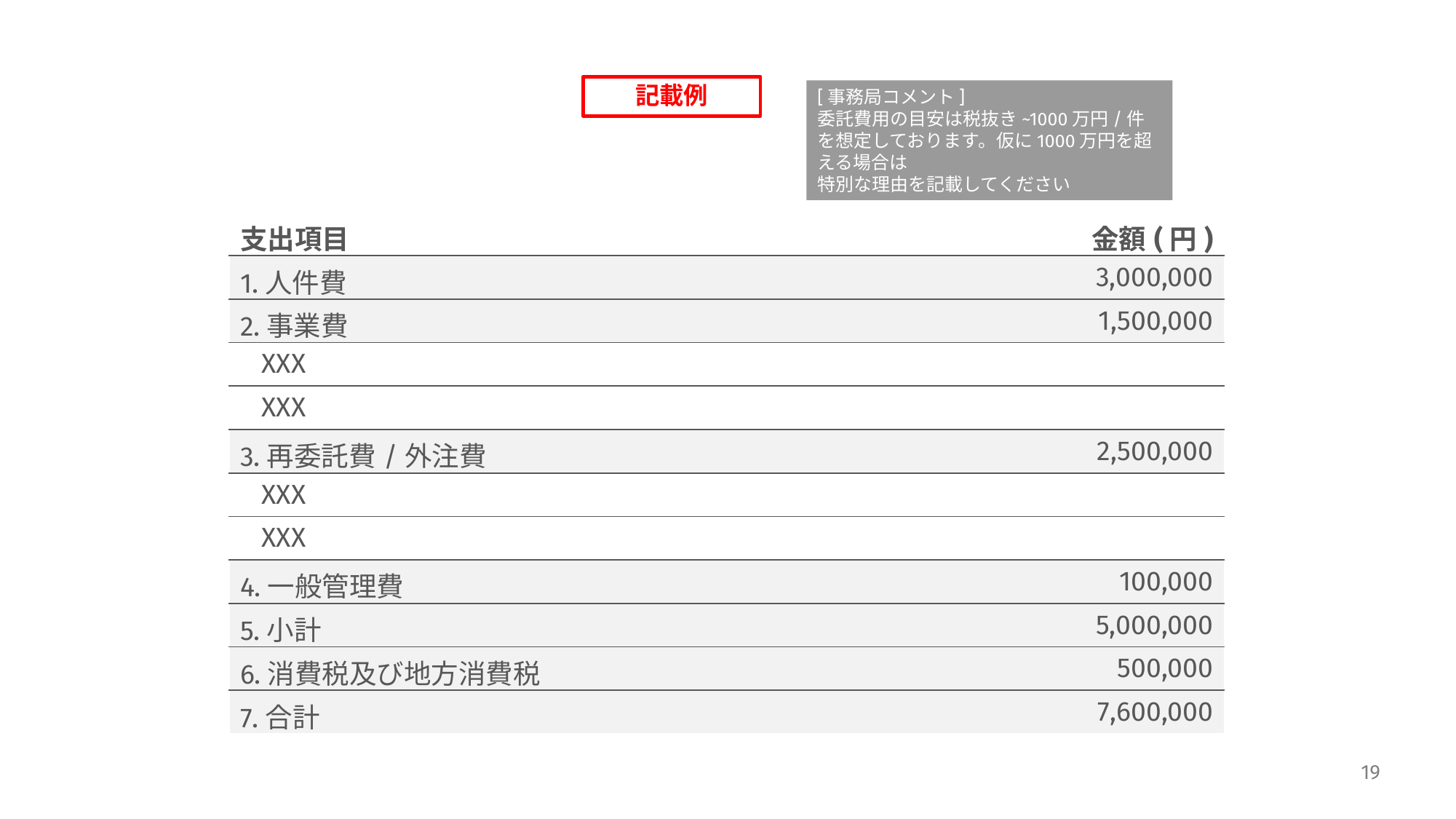

# 4.支出計画 (詳細な内訳は別紙)
記載例
[事務局コメント]
委託費用の目安は税抜き~1000万円/件を想定しております。仮に1000万円を超える場合は
特別な理由を記載してください
| 支出項目 | 金額(円) |
| --- | --- |
| 1.人件費 | 3,000,000 |
| 2.事業費 | 1,500,000 |
| XXX |  |
| XXX |  |
| 3.再委託費/外注費 | 2,500,000 |
| XXX |  |
| XXX |  |
| 4.一般管理費 | 100,000 |
| 5.小計 | 5,000,000 |
| 6.消費税及び地方消費税 | 500,000 |
| 7.合計 | 7,600,000 |